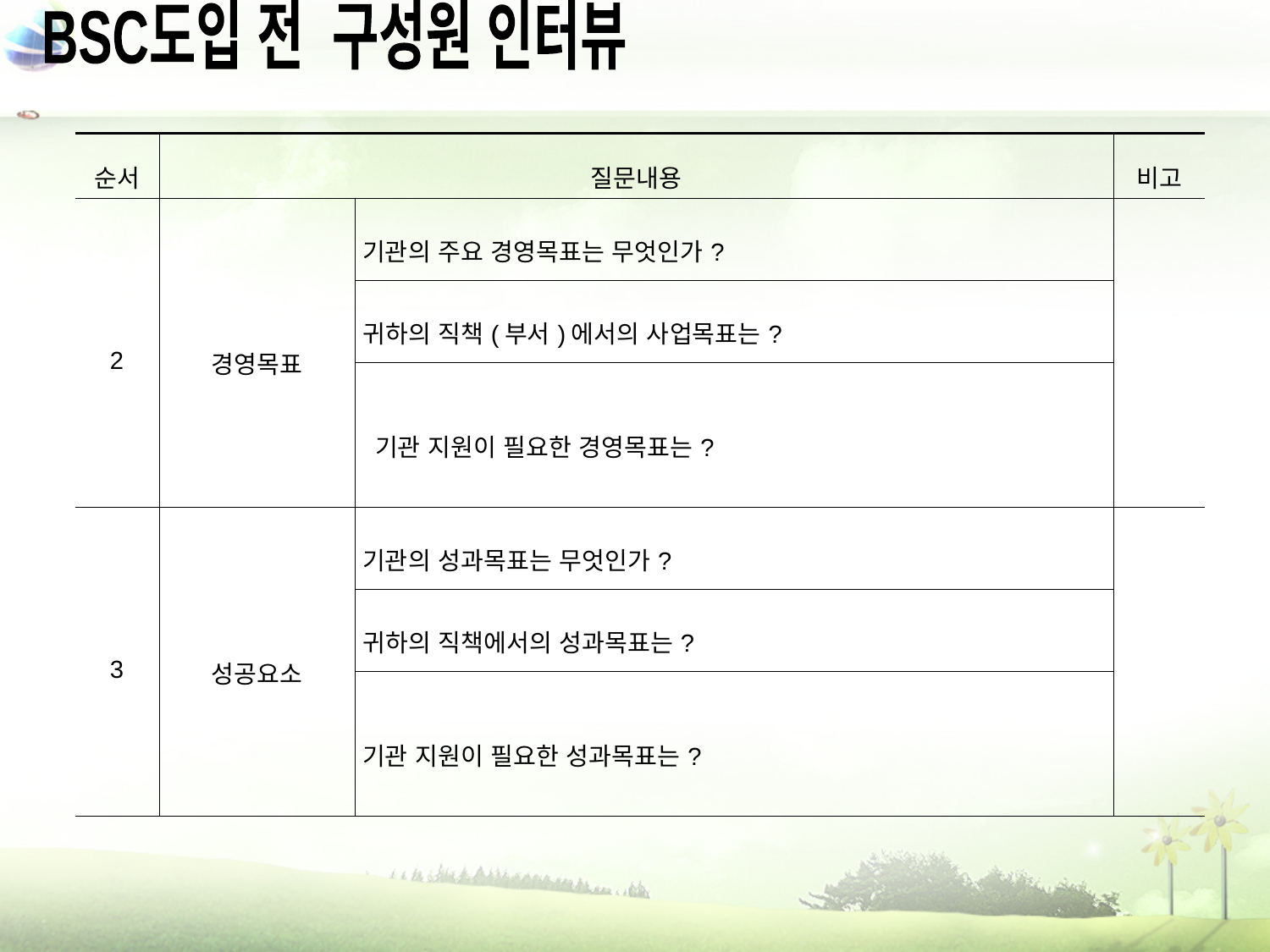

BSC도입 전  구성원 인터뷰
| 순서 | 질문내용 |  | 비고 |
| --- | --- | --- | --- |
| 2 | 경영목표 | 기관의 주요 경영목표는 무엇인가? |  |
|  |  | 귀하의 직책(부서)에서의 사업목표는? |  |
|  |  | 기관 지원이 필요한 경영목표는? |  |
| 3 | 성공요소 | 기관의 성과목표는 무엇인가? |  |
|  |  | 귀하의 직책에서의 성과목표는? |  |
|  |  | 기관 지원이 필요한 성과목표는? |  |